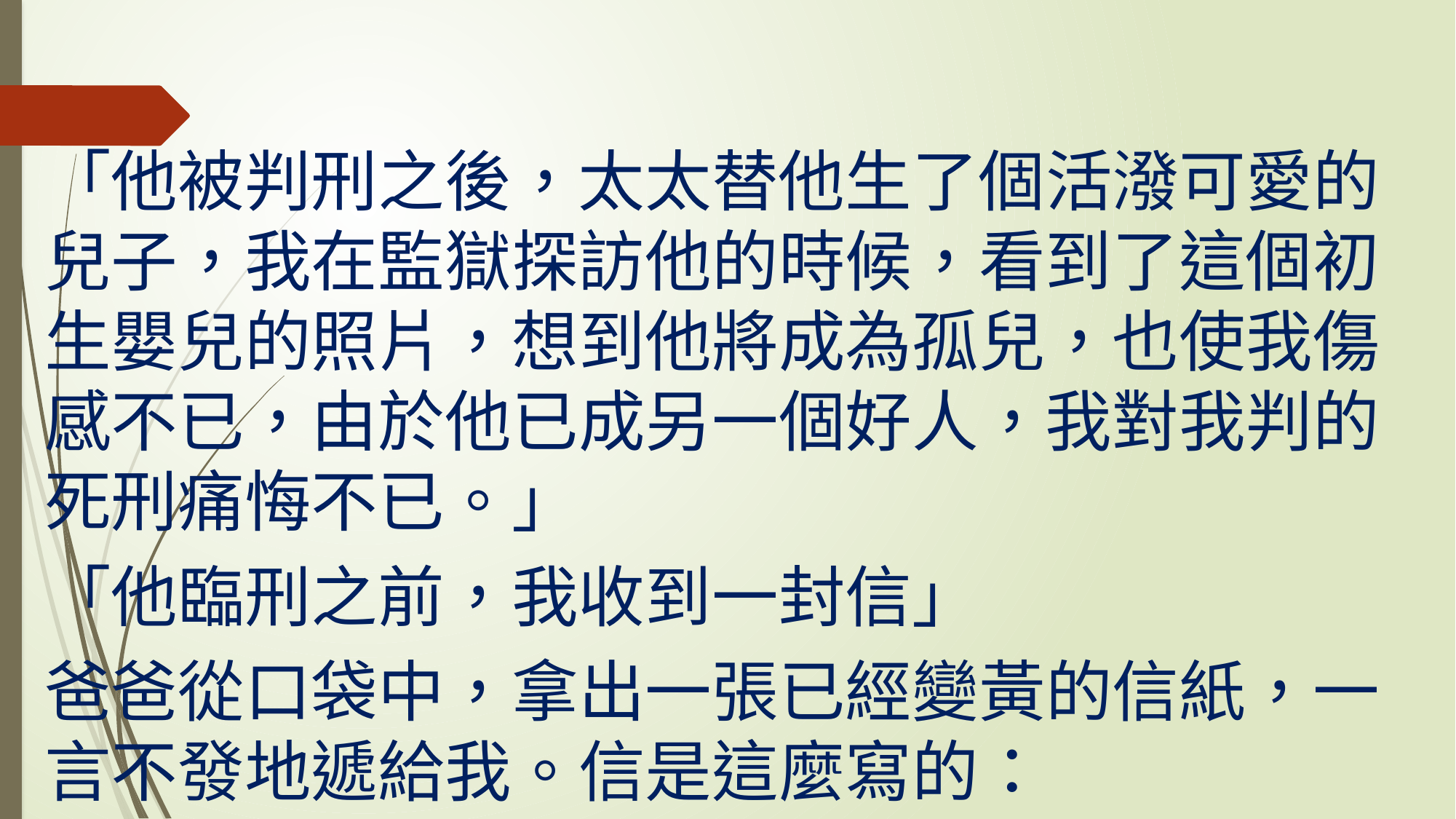

#
「他被判刑之後，太太替他生了個活潑可愛的兒子，我在監獄探訪他的時候，看到了這個初生嬰兒的照片，想到他將成為孤兒，也使我傷感不已，由於他已成另一個好人，我對我判的死刑痛悔不已。」
「他臨刑之前，我收到一封信」
爸爸從口袋中，拿出一張已經變黃的信紙，一言不發地遞給我。信是這麼寫的：